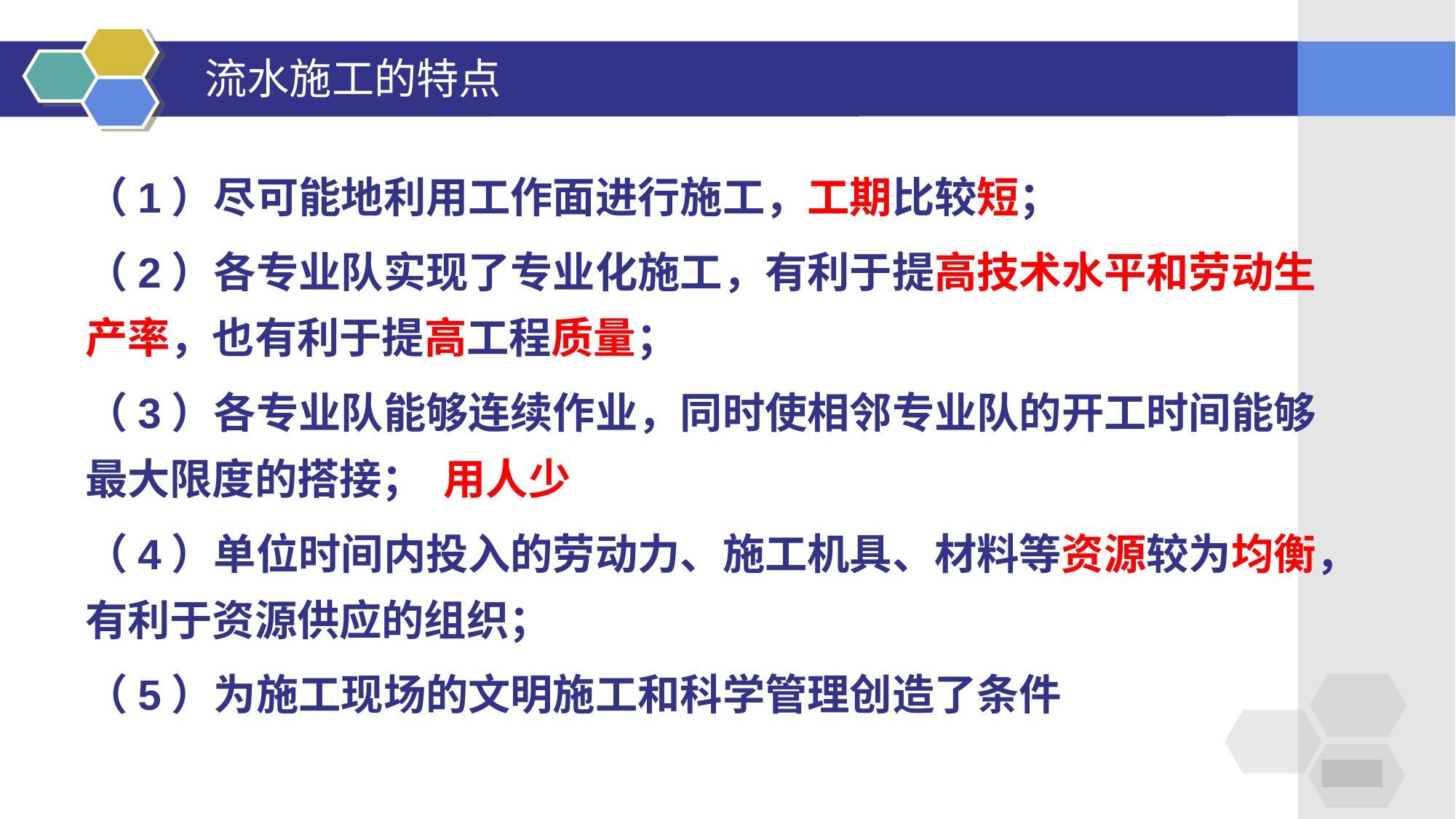

# 流水施工的特点
（1）尽可能地利用工作面进行施工，工期比较短；
（2）各专业队实现了专业化施工，有利于提高技术水平和劳动生产率，也有利于提高工程质量；
（3）各专业队能够连续作业，同时使相邻专业队的开工时间能够最大限度的搭接；  用人少
（4）单位时间内投入的劳动力、施工机具、材料等资源较为均衡，有利于资源供应的组织；
（5）为施工现场的文明施工和科学管理创造了条件
11